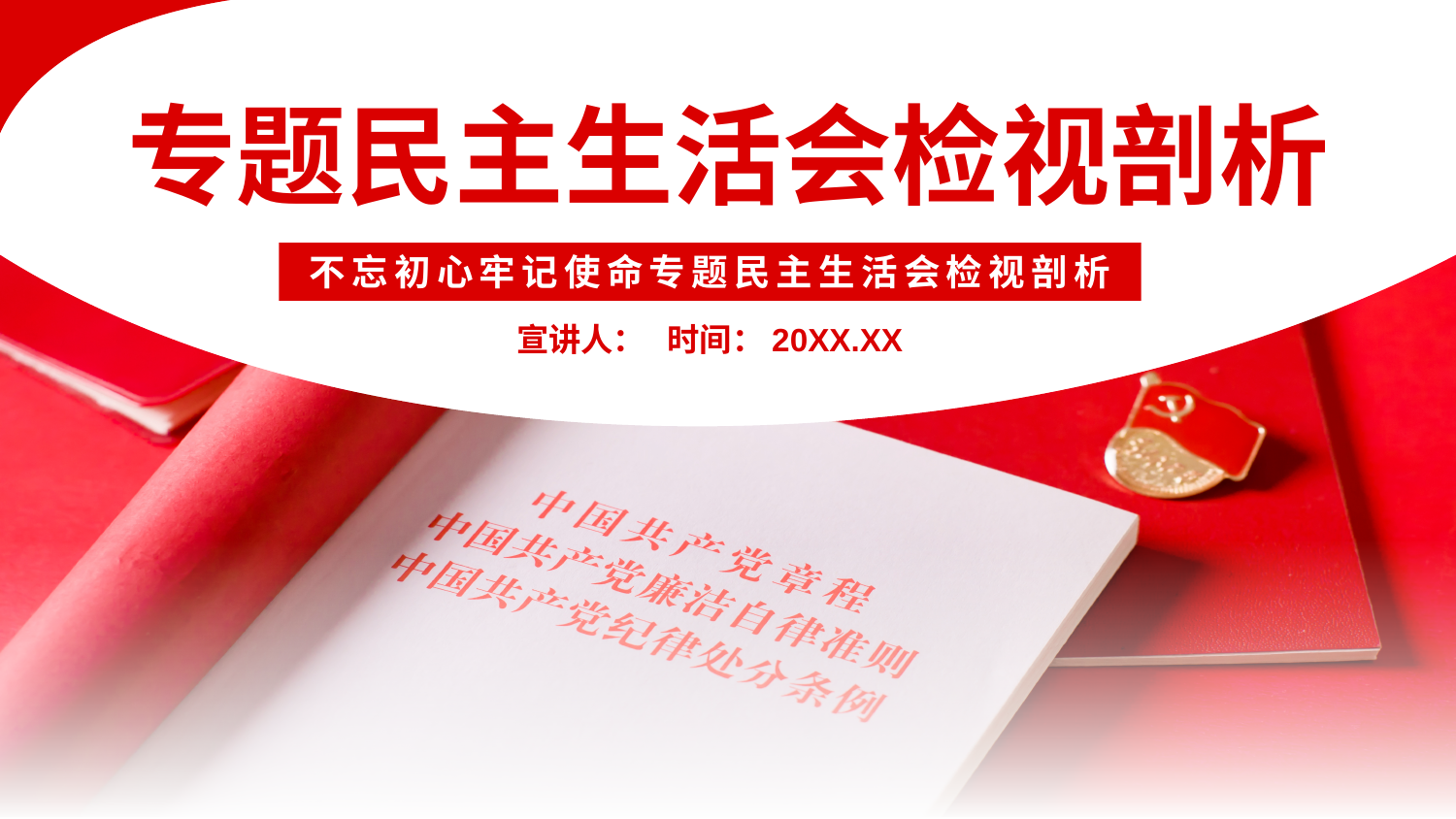

专题民主生活会检视剖析
不忘初心牢记使命专题民主生活会检视剖析

宣讲人：   时间：20XX.XX